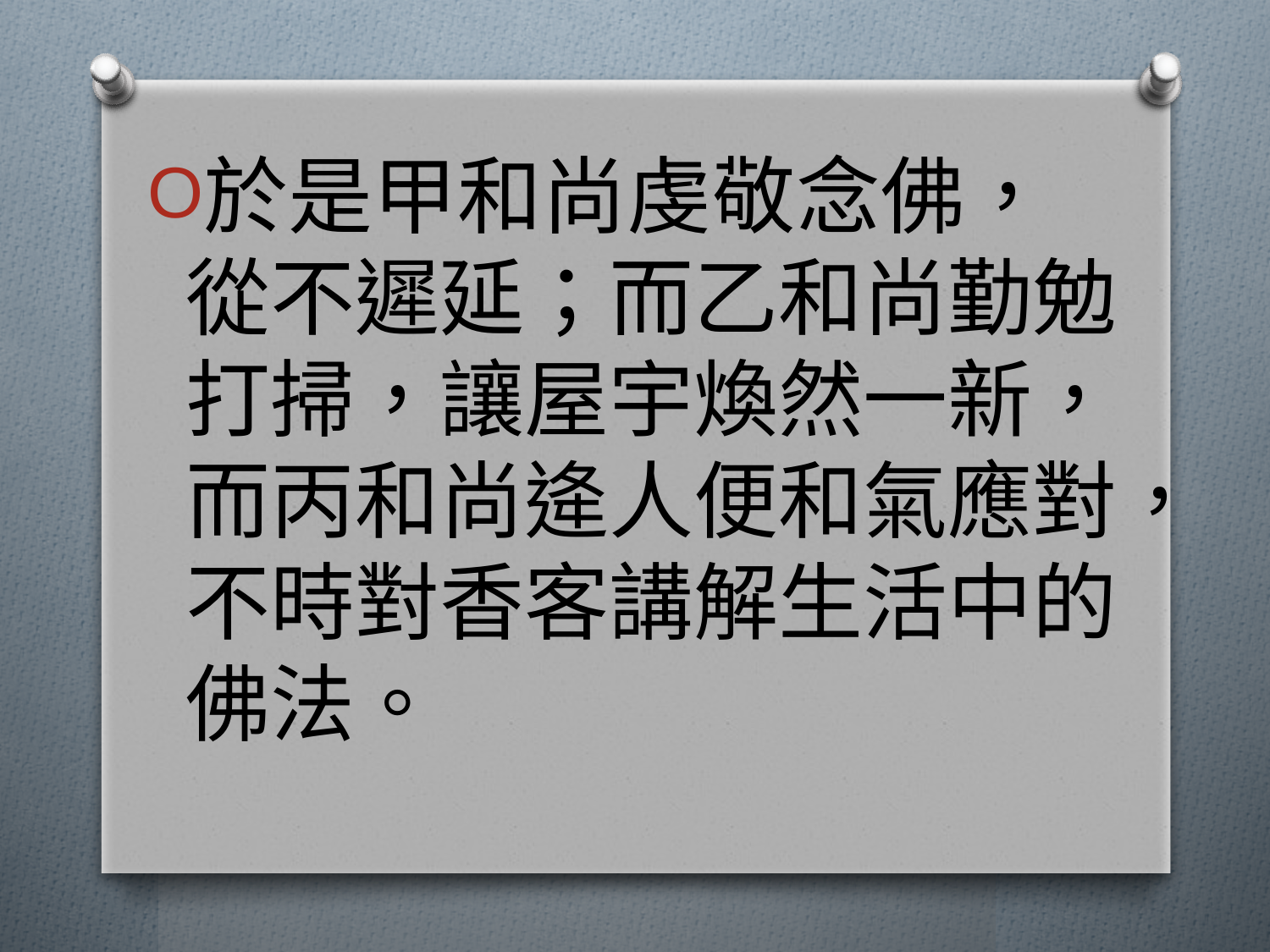

於是甲和尚虔敬念佛，從不遲延；而乙和尚勤勉打掃，讓屋宇煥然一新，而丙和尚逄人便和氣應對，不時對香客講解生活中的佛法。